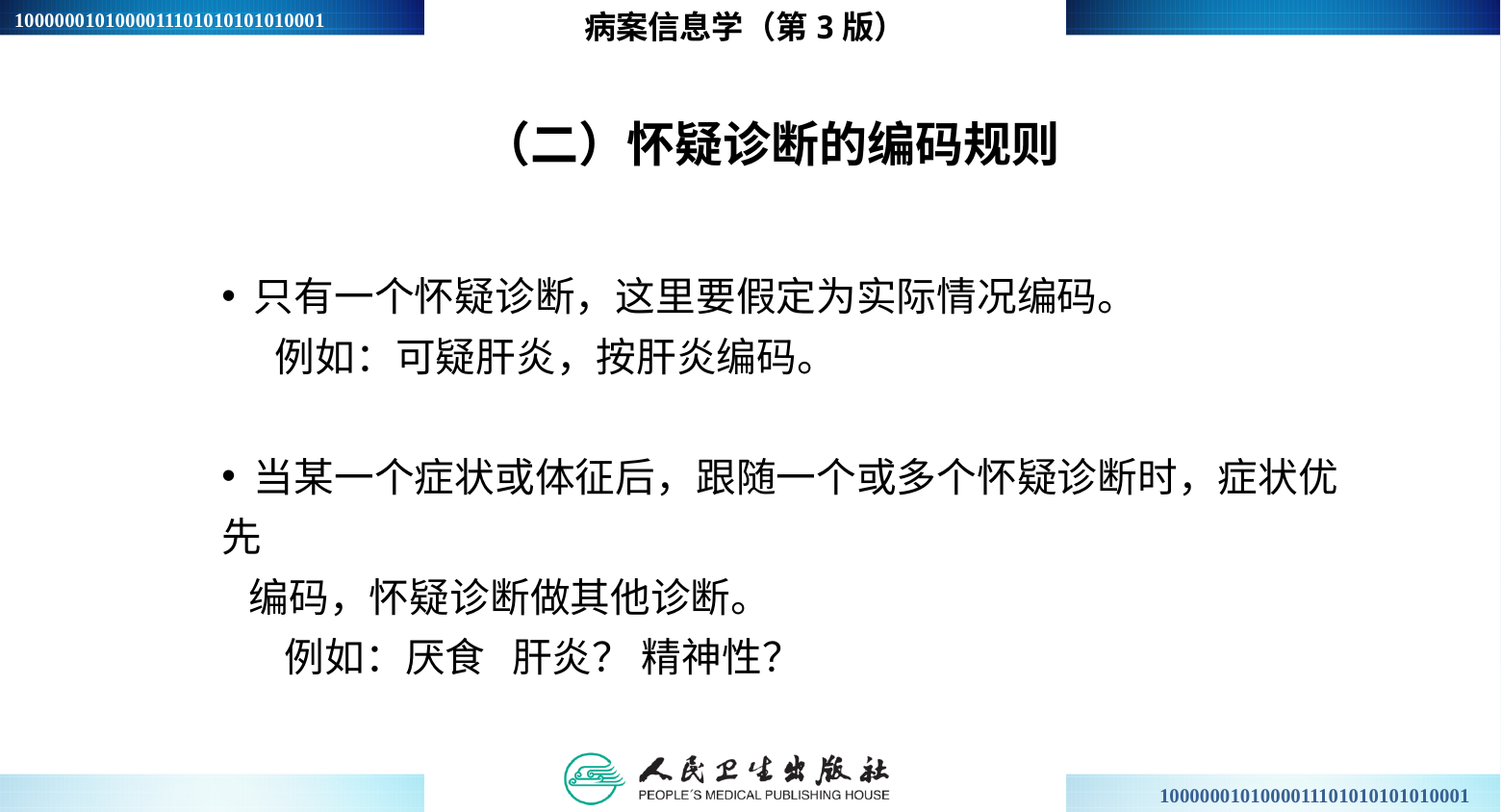

病案信息学（第3版）
# （二）怀疑诊断的编码规则
 只有一个怀疑诊断，这里要假定为实际情况编码。
           例如：可疑肝炎，按肝炎编码。

 当某一个症状或体征后，跟随一个或多个怀疑诊断时，症状优先
  编码，怀疑诊断做其他诊断。
      例如：厌食   肝炎？ 精神性？